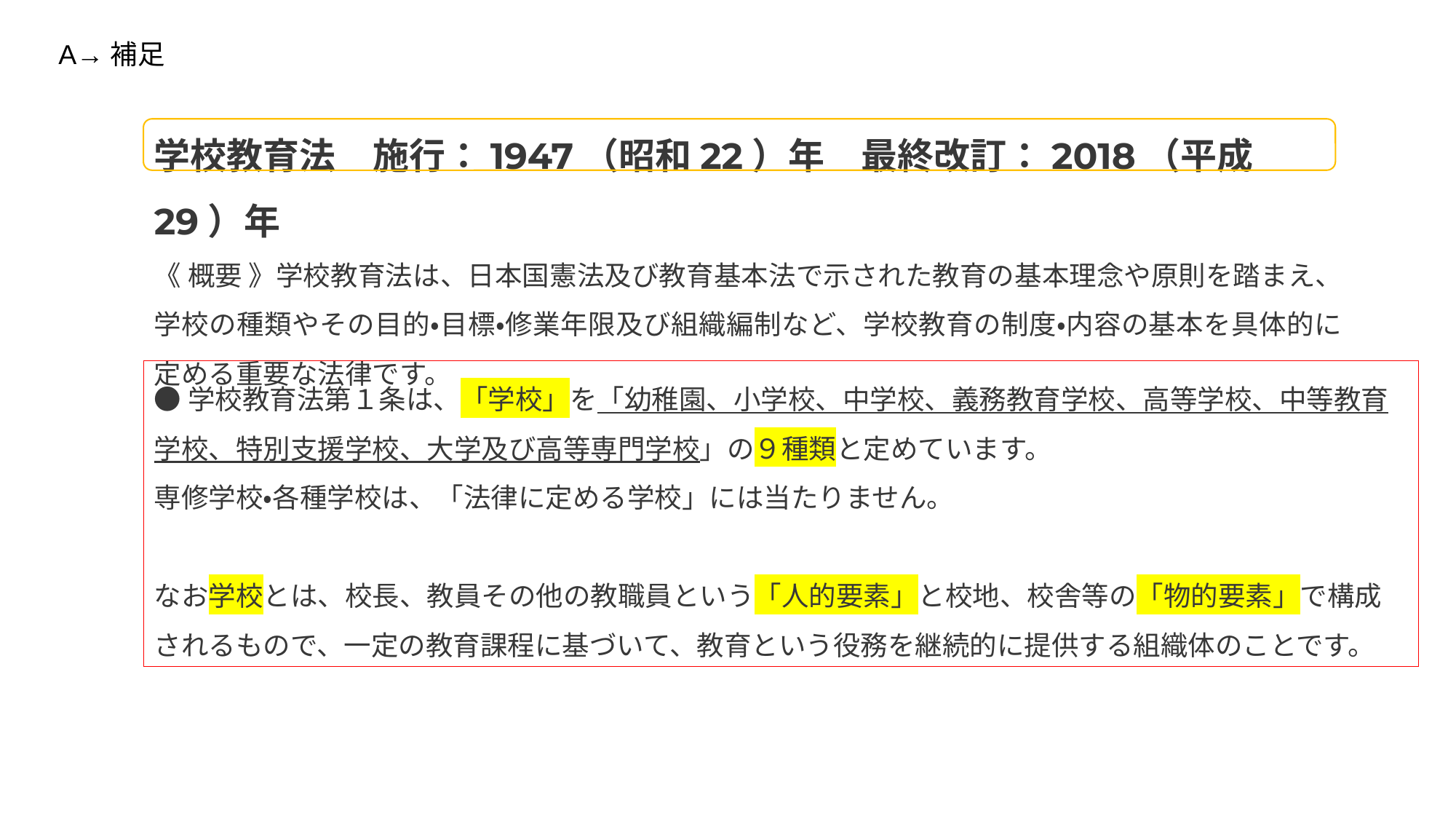

A→補足
学校教育法　施行：1947（昭和22）年　最終改訂：2018（平成29）年
《 概要 》学校教育法は、日本国憲法及び教育基本法で示された教育の基本理念や原則を踏まえ、学校の種類やその目的・目標・修業年限及び組織編制など、学校教育の制度・内容の基本を具体的に定める重要な法律です。

●学校教育法第１条は、「学校」を「幼稚園、小学校、中学校、義務教育学校、高等学校、中等教育学校、特別支援学校、大学及び高等専門学校」の９種類と定めています。
専修学校・各種学校は、「法律に定める学校」には当たりません。
なお学校とは、校長、教員その他の教職員という「人的要素」と校地、校舎等の「物的要素」で構成されるもので、一定の教育課程に基づいて、教育という役務を継続的に提供する組織体のことです。